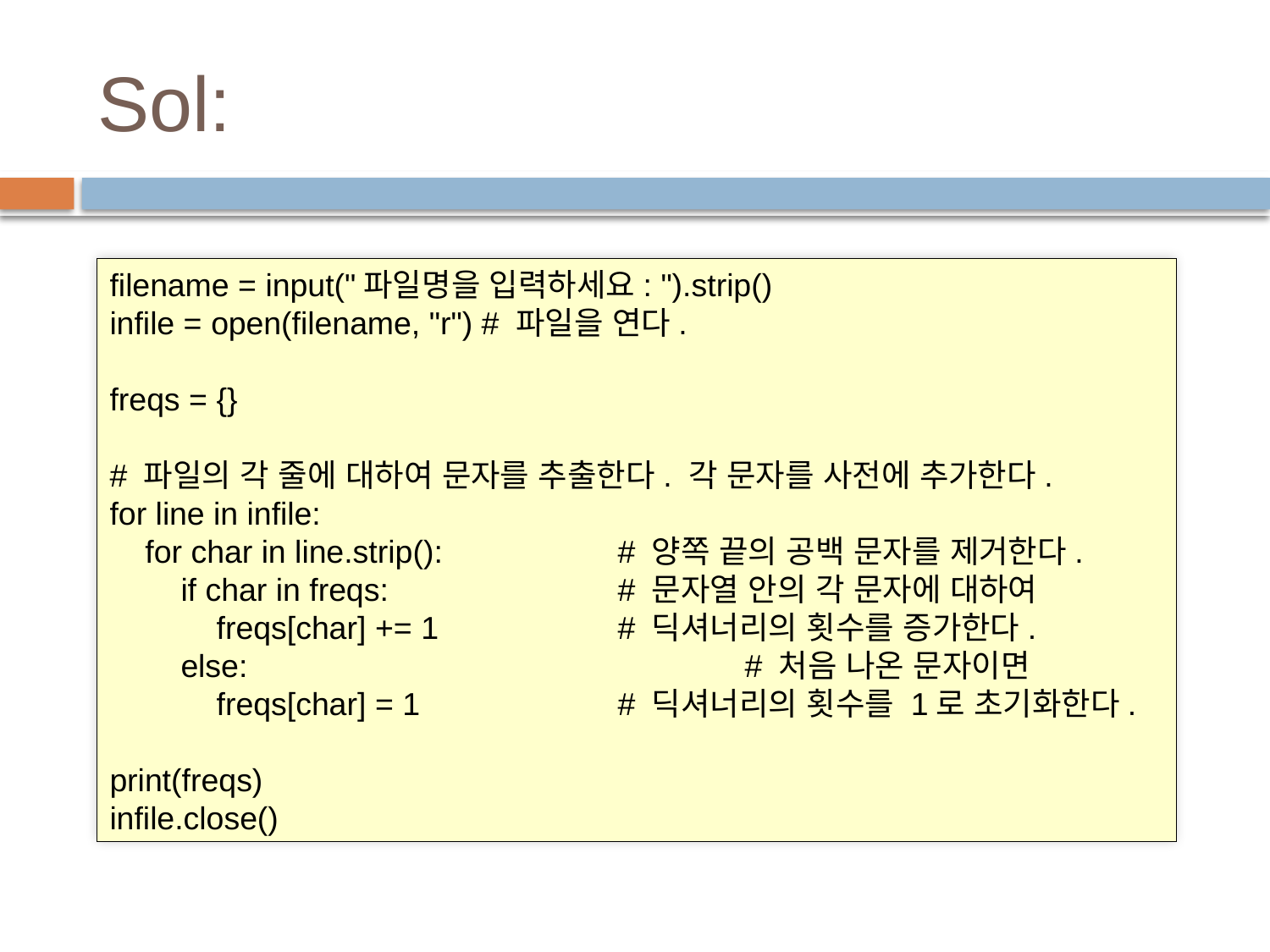

# Sol:
filename = input("파일명을 입력하세요: ").strip()
infile = open(filename, "r") # 파일을 연다.

freqs = {}

# 파일의 각 줄에 대하여 문자를 추출한다. 각 문자를 사전에 추가한다.
for line in infile:
    for char in line.strip():		# 양쪽 끝의 공백 문자를 제거한다.
        if char in freqs:		# 문자열 안의 각 문자에 대하여
            freqs[char] += 1		# 딕셔너리의 횟수를 증가한다.
        else:				# 처음 나온 문자이면
            freqs[char] = 1		# 딕셔너리의 횟수를 1로 초기화한다.

print(freqs)
infile.close()